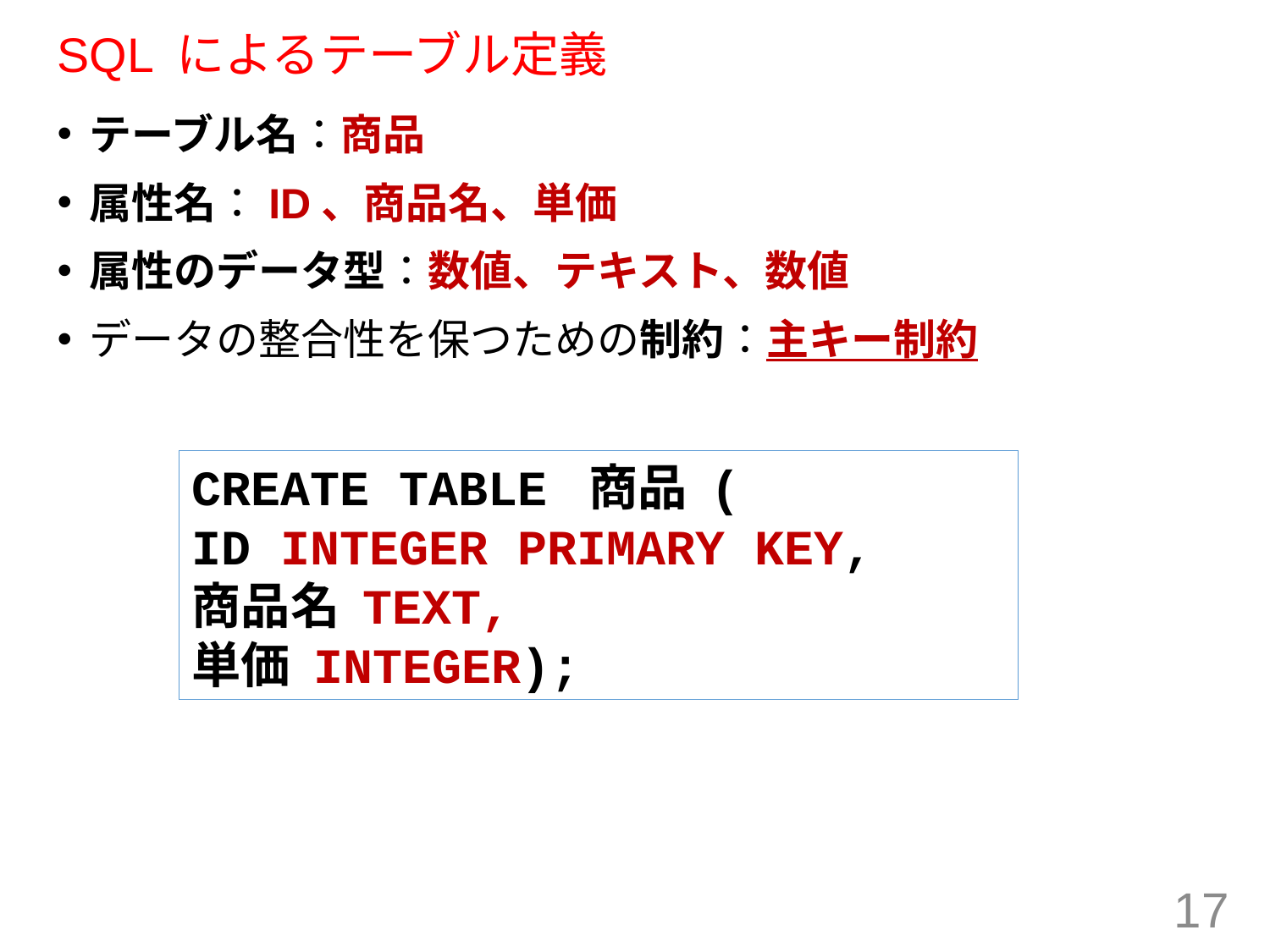

# SQL によるテーブル定義
テーブル名：商品
属性名：ID、商品名、単価
属性のデータ型：数値、テキスト、数値
データの整合性を保つための制約：主キー制約

CREATE TABLE 商品 (
ID INTEGER PRIMARY KEY,
商品名 TEXT,
単価 INTEGER);
17